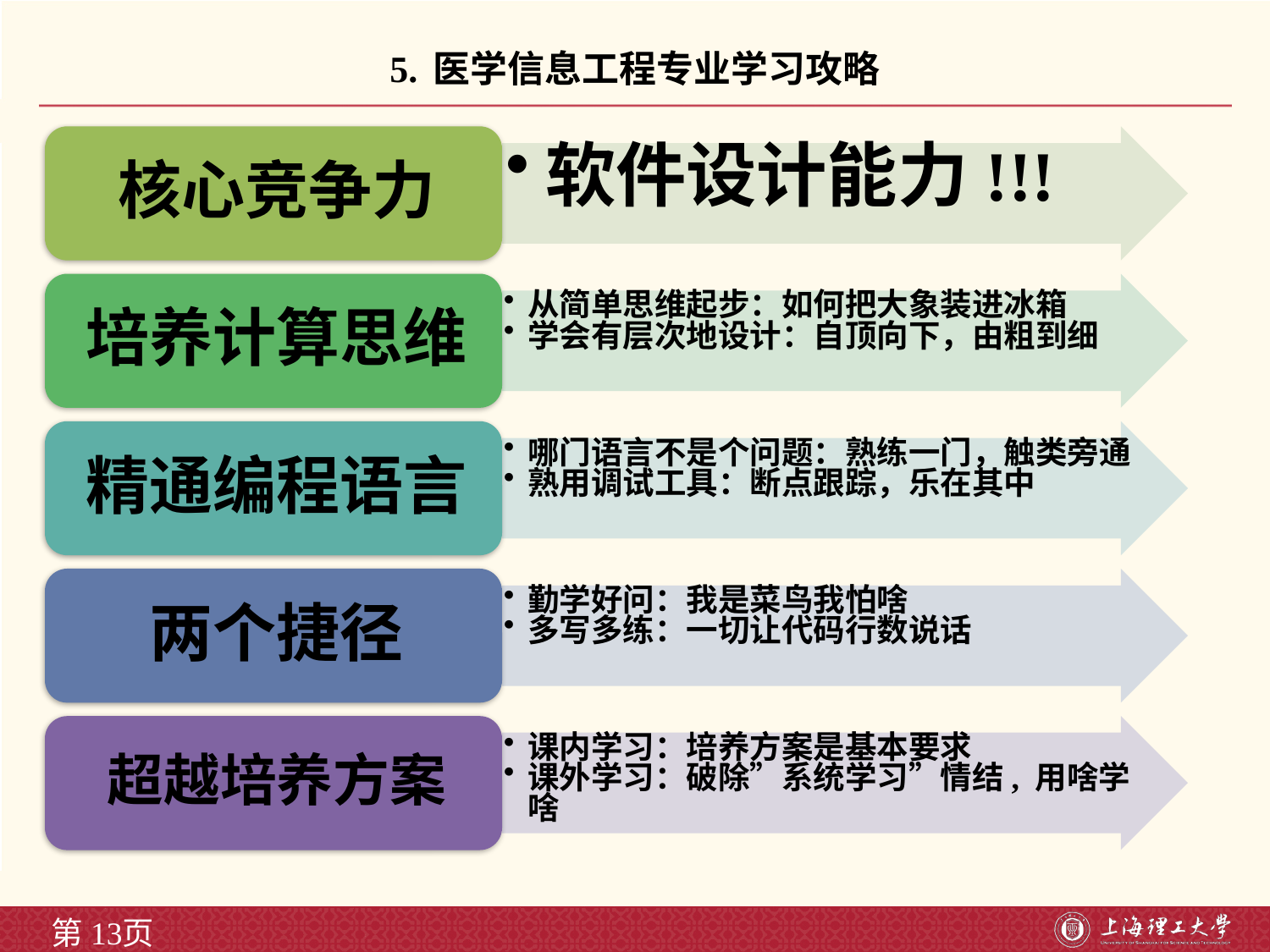

# 5. 医学信息工程专业学习攻略
软件设计能力!!!
核心竞争力
从简单思维起步：如何把大象装进冰箱
学会有层次地设计：自顶向下，由粗到细
培养计算思维
哪门语言不是个问题：熟练一门，触类旁通
熟用调试工具：断点跟踪，乐在其中
精通编程语言
勤学好问：我是菜鸟我怕啥
多写多练：一切让代码行数说话
两个捷径
课内学习：培养方案是基本要求
课外学习：破除”系统学习”情结, 用啥学啥

超越培养方案
第13页